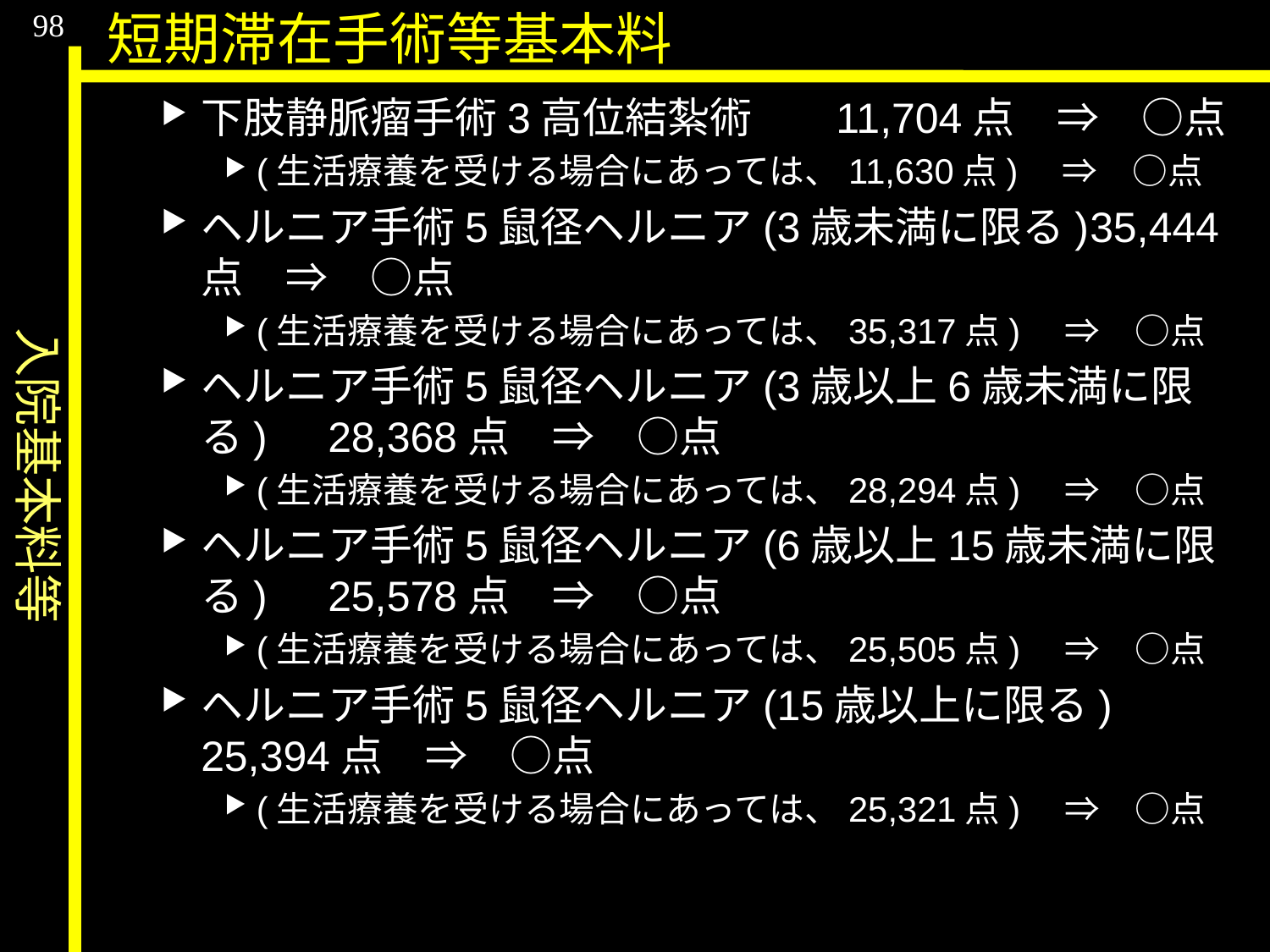

入院基本料等
98
短期滞在手術等基本料

下肢静脈瘤手術3高位結紮術	11,704点　⇒　○点
(生活療養を受ける場合にあっては、11,630点)　⇒　○点
ヘルニア手術5鼠径ヘルニア(3歳未満に限る)	35,444点　⇒　○点
(生活療養を受ける場合にあっては、35,317点)　⇒　○点
ヘルニア手術5鼠径ヘルニア(3歳以上6歳未満に限る)	28,368点　⇒　○点
(生活療養を受ける場合にあっては、28,294点)　⇒　○点
ヘルニア手術5鼠径ヘルニア(6歳以上15歳未満に限る)	25,578点　⇒　○点
(生活療養を受ける場合にあっては、25,505点)　⇒　○点
ヘルニア手術5鼠径ヘルニア(15歳以上に限る)	25,394点　⇒　○点
(生活療養を受ける場合にあっては、25,321点)　⇒　○点